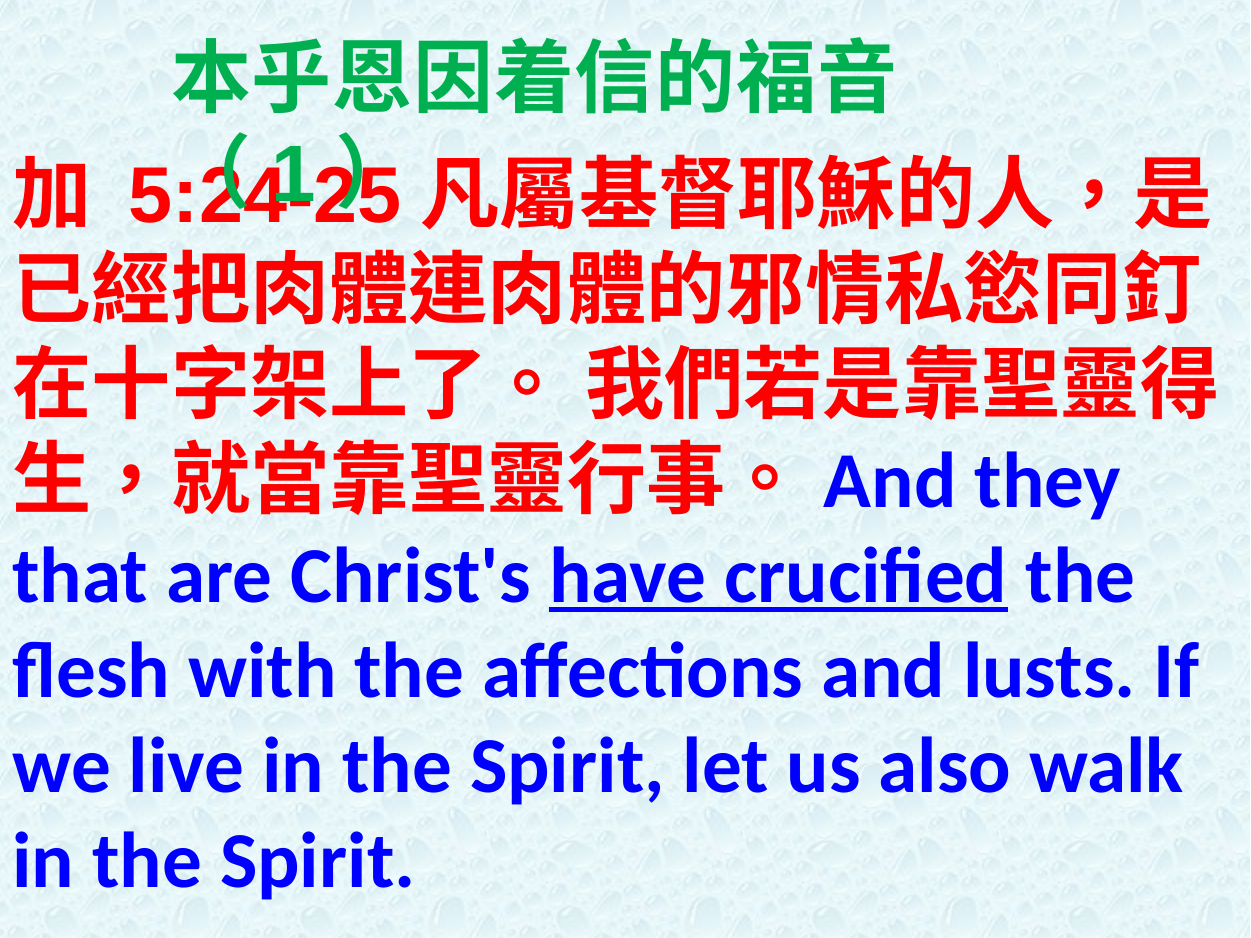

本乎恩因着信的福音（1）
加 5:24-25凡屬基督耶穌的人，是已經把肉體連肉體的邪情私慾同釘在十字架上了。 我們若是靠聖靈得生，就當靠聖靈行事。And they that are Christ's have crucified the flesh with the affections and lusts. If we live in the Spirit, let us also walk in the Spirit.